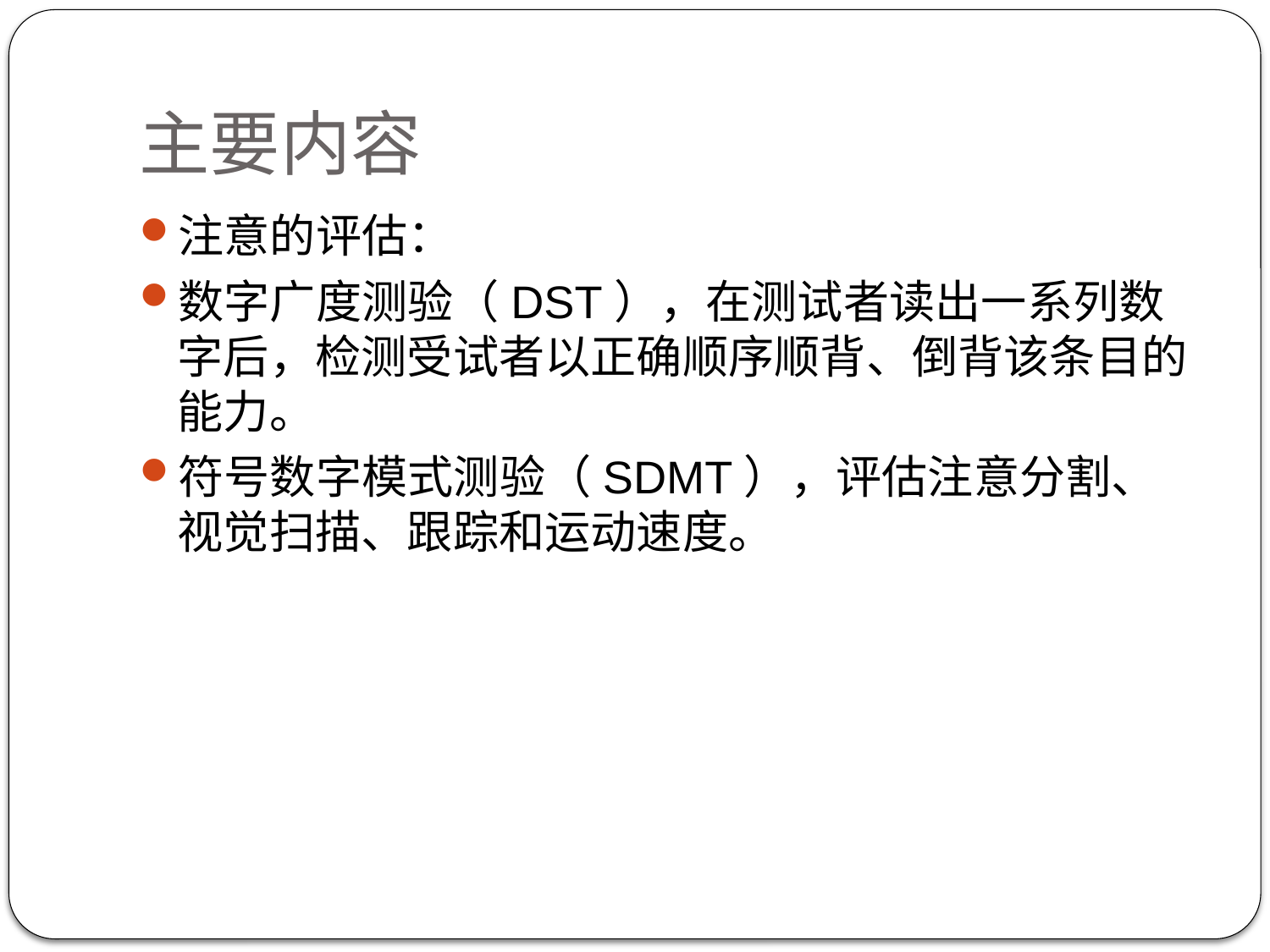

# 主要内容
注意的评估：
数字广度测验（DST），在测试者读出一系列数字后，检测受试者以正确顺序顺背、倒背该条目的能力。
符号数字模式测验（SDMT），评估注意分割、视觉扫描、跟踪和运动速度。